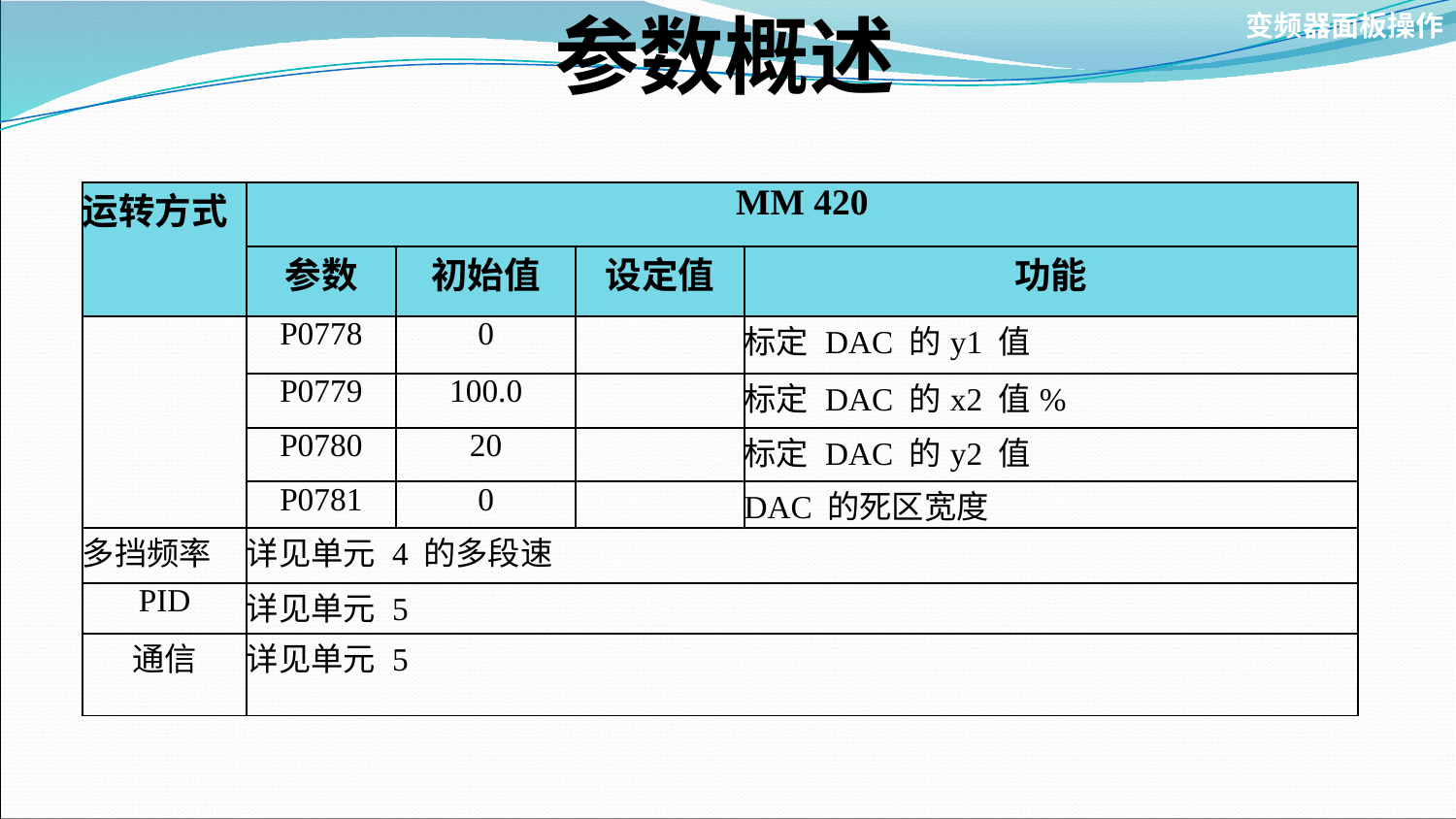

# 参数概述
变频器面板操作
| 运转方式 | MM 420 |  |  |  |
| --- | --- | --- | --- | --- |
|  | 参数 | 初始值 | 设定值 | 功能 |
|  | P0778 | 0 |  | 标定 DAC 的y1 值 |
|  | P0779 | 100.0 |  | 标定 DAC 的x2 值% |
|  | P0780 | 20 |  | 标定 DAC 的y2 值 |
|  | P0781 | 0 |  | DAC 的死区宽度 |
| 多挡频率 | 详见单元 4 的多段速 |  |  |  |
| PID | 详见单元 5 |  |  |  |
| 通信 | 详见单元 5 |  |  |  |
6